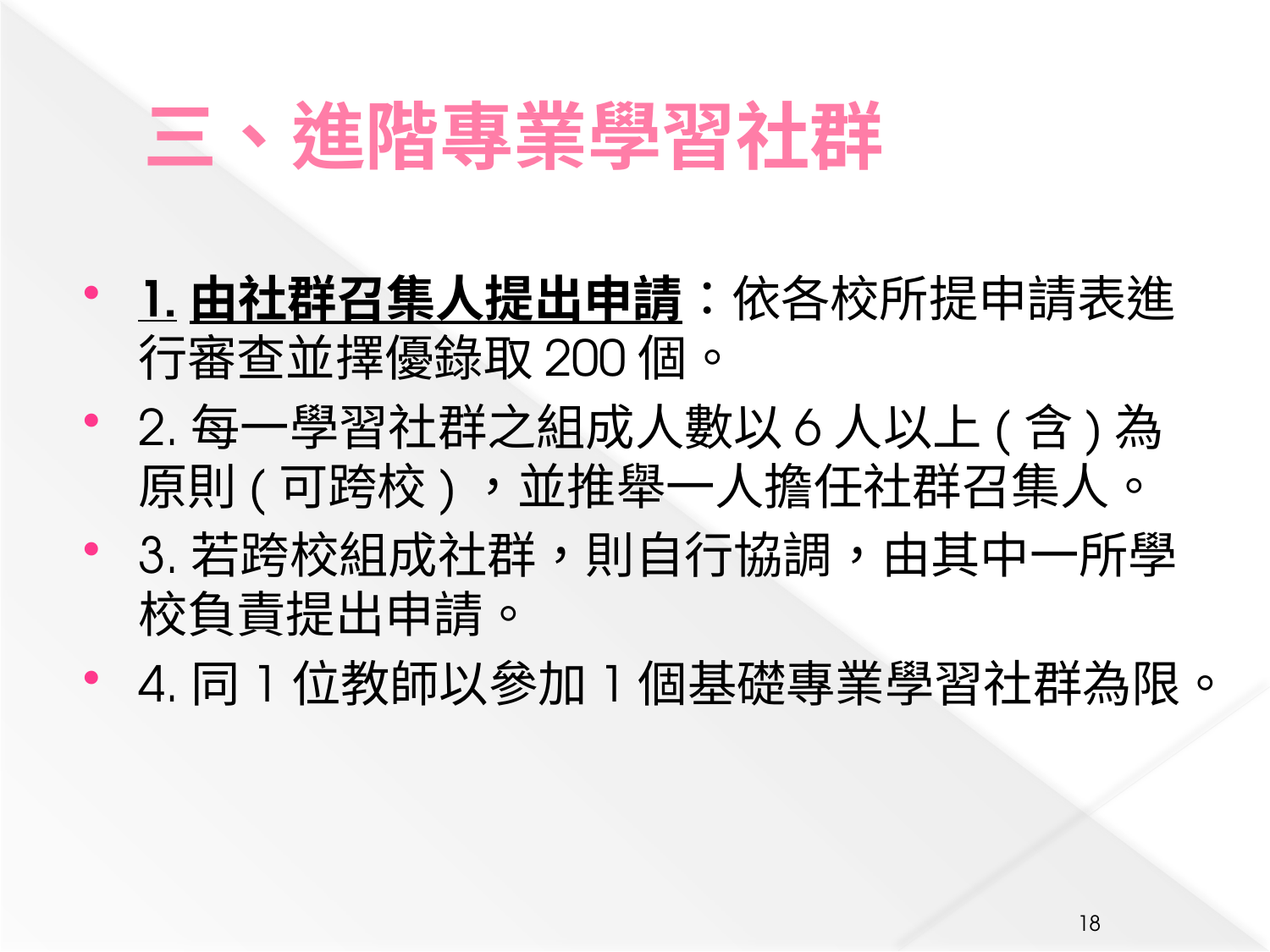

# 三、進階專業學習社群
1.由社群召集人提出申請：依各校所提申請表進行審查並擇優錄取200個。
2.每一學習社群之組成人數以6人以上(含)為原則(可跨校)，並推舉一人擔任社群召集人。
3.若跨校組成社群，則自行協調，由其中一所學校負責提出申請。
4.同1位教師以參加1個基礎專業學習社群為限。

18